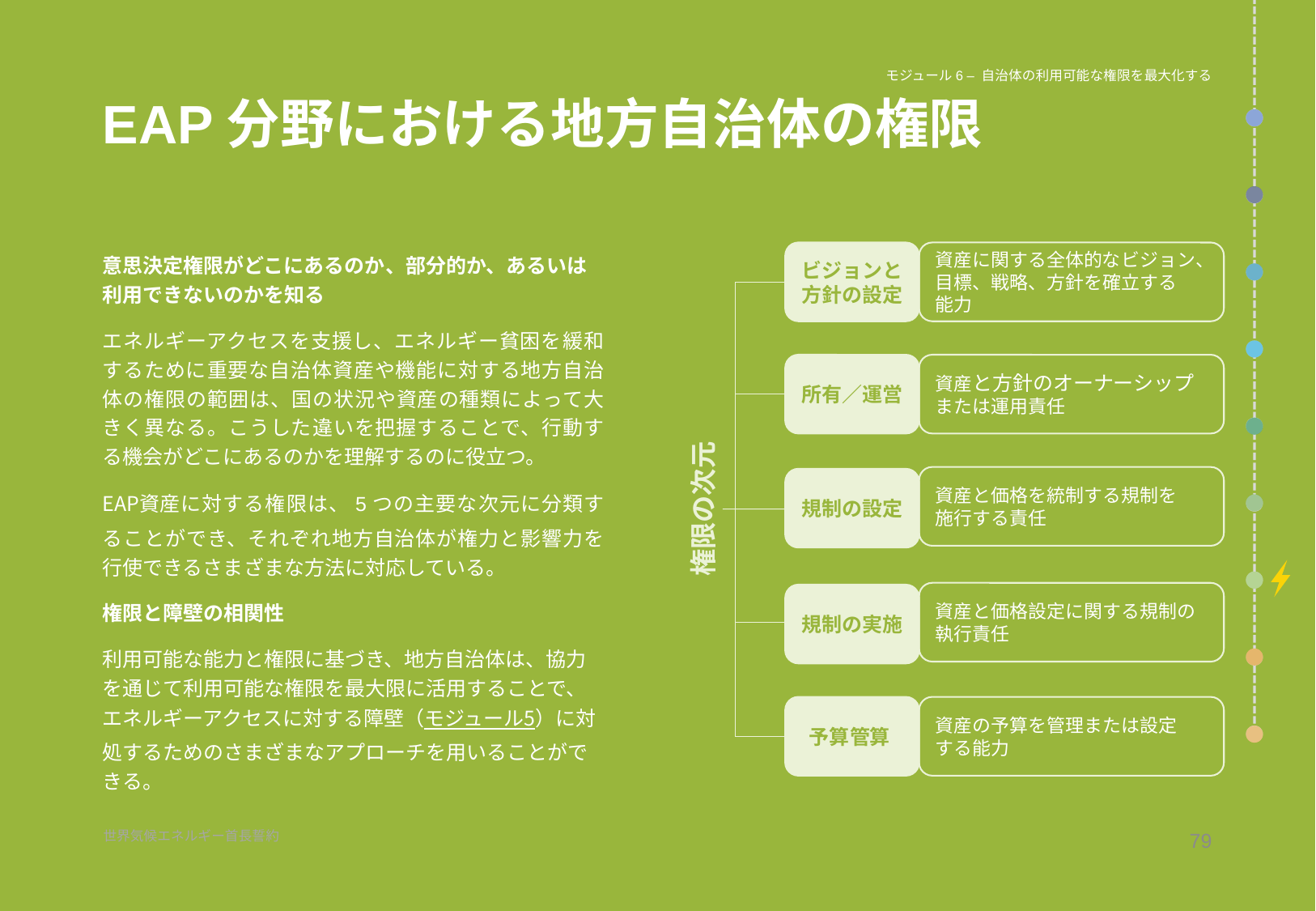

モジュール6 – 自治体の利用可能な権限を最大化する
# EAP分野における地方自治体の権限

意思決定権限がどこにあるのか、部分的か、あるいは利用できないのかを知る
エネルギーアクセスを支援し、エネルギー貧困を緩和するために重要な自治体資産や機能に対する地方自治体の権限の範囲は、国の状況や資産の種類によって大きく異なる。こうした違いを把握することで、行動する機会がどこにあるのかを理解するのに役立つ。
EAP資産に対する権限は、5つの主要な次元に分類することができ、それぞれ地方自治体が権力と影響力を行使できるさまざまな方法に対応している。
権限と障壁の相関性
利用可能な能力と権限に基づき、地方自治体は、協力を通じて利用可能な権限を最大限に活用することで、エネルギーアクセスに対する障壁（モジュール5）に対処するためのさまざまなアプローチを用いることができる。
ビジョンと方針の設定
資産に関する全体的なビジョン、目標、戦略、方針を確立する
能力

所有／運営
資産と方針のオーナーシップ
または運用責任

資産と価格を統制する規制を
施行する責任
規制の設定
権限の次元

資産と価格設定に関する規制の執行責任
規制の実施

予算管算
資産の予算を管理または設定
する能力

79